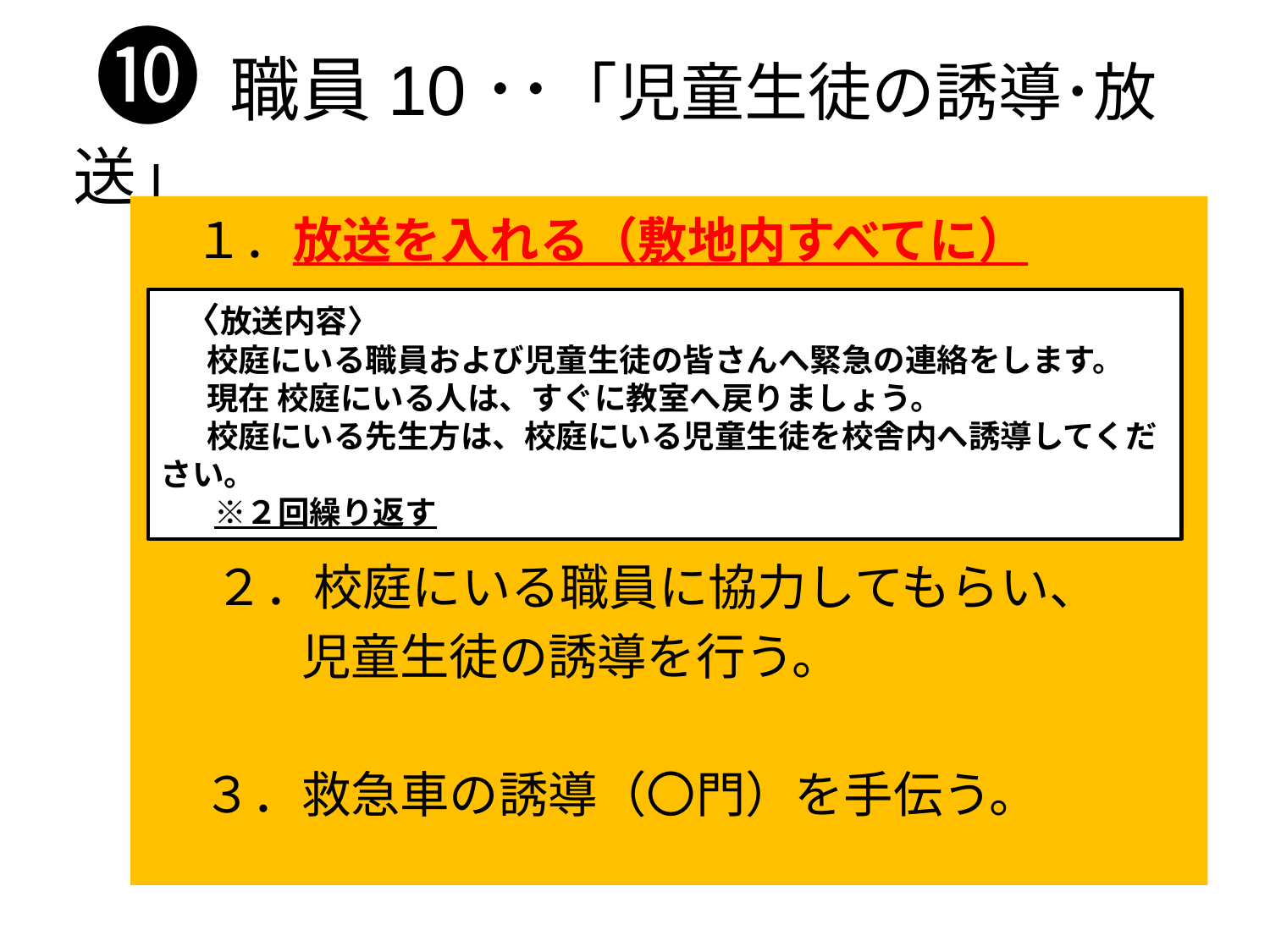

# ❿ 職員10･･「児童生徒の誘導･放送」
   １．放送を入れる（敷地内すべてに）

 　２．校庭にいる職員に協力してもらい、
　 　　児童生徒の誘導を行う。

　 ３．救急車の誘導（〇門）を手伝う。

  〈放送内容〉
　  校庭にいる職員および児童生徒の皆さんへ緊急の連絡をします。
　  現在 校庭にいる人は、すぐに教室へ戻りましょう。
　  校庭にいる先生方は、校庭にいる児童生徒を校舎内へ誘導してください。
  　※２回繰り返す